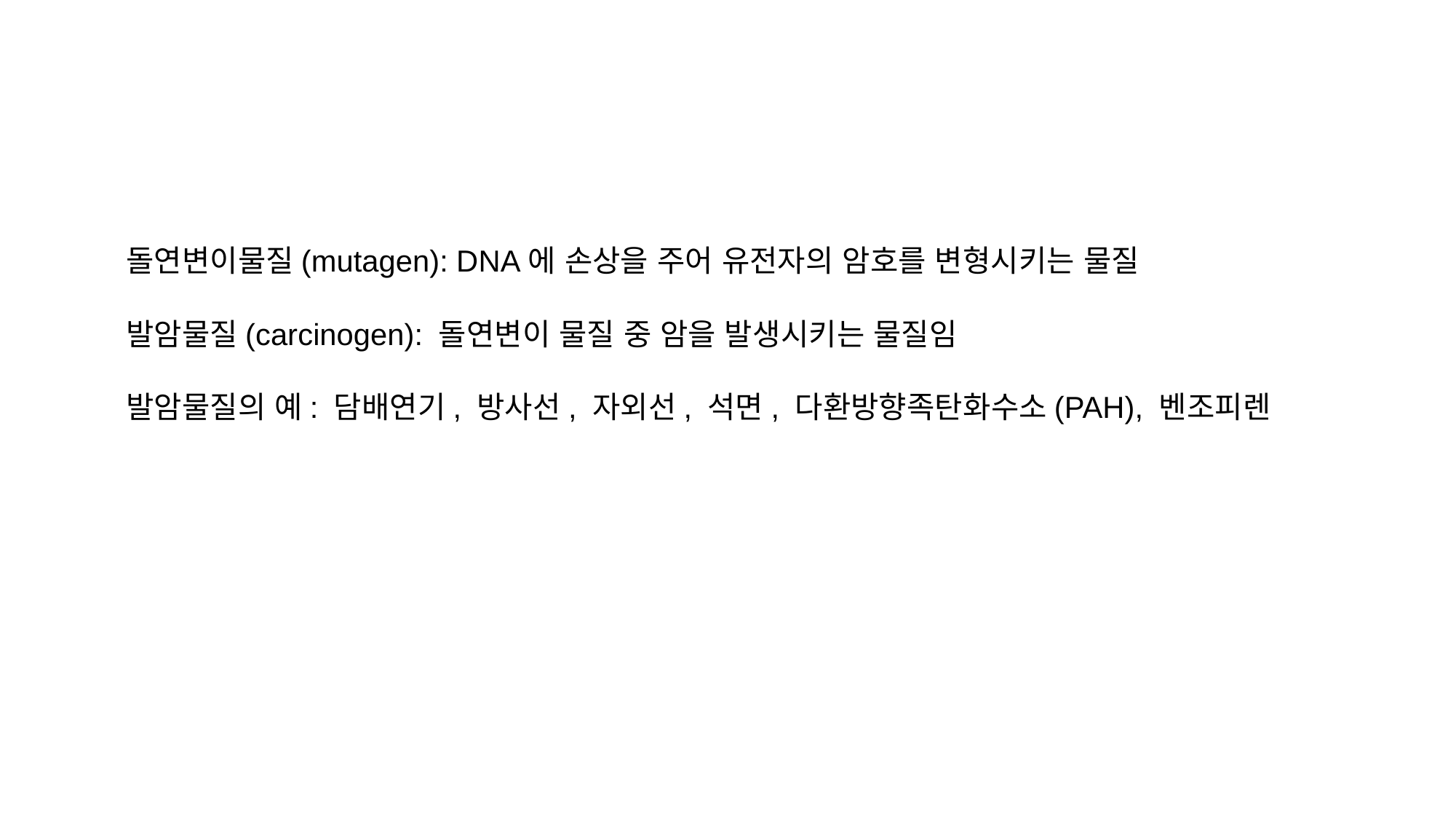

돌연변이물질(mutagen): DNA에 손상을 주어 유전자의 암호를 변형시키는 물질

발암물질(carcinogen): 돌연변이 물질 중 암을 발생시키는 물질임

발암물질의 예: 담배연기, 방사선, 자외선, 석면, 다환방향족탄화수소(PAH), 벤조피렌